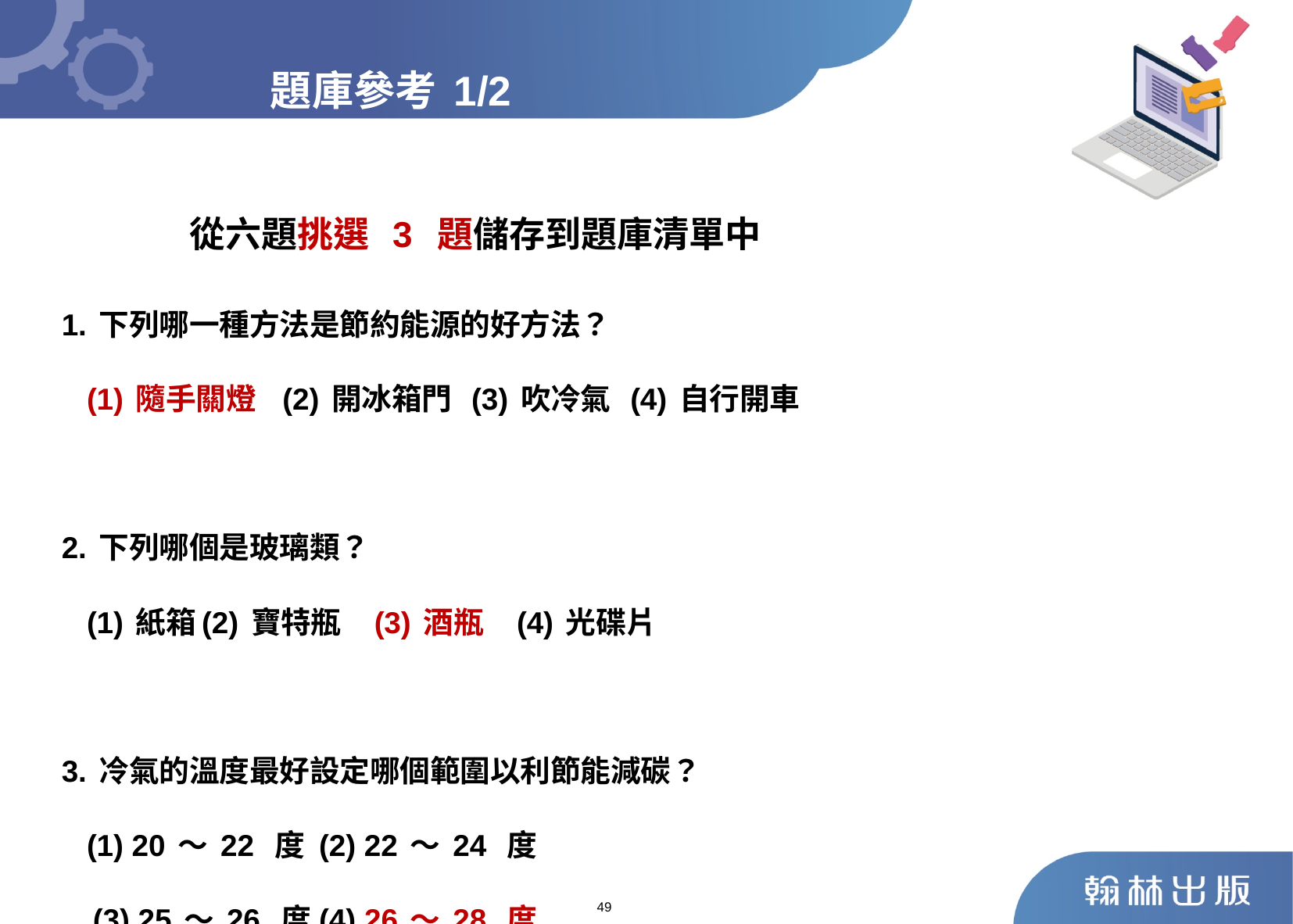

題庫參考1/2
從六題挑選 3 題儲存到題庫清單中
1.下列哪一種方法是節約能源的好方法？
   (1)隨手關燈  (2)開冰箱門 (3)吹冷氣 (4)自行開車

2.下列哪個是玻璃類？
   (1)紙箱	(2)寶特瓶   (3)酒瓶   (4)光碟片

3.冷氣的溫度最好設定哪個範圍以利節能減碳？
   (1) 20～22 度	(2) 22～24 度
	 (3) 25～26 度	(4) 26～28 度

49